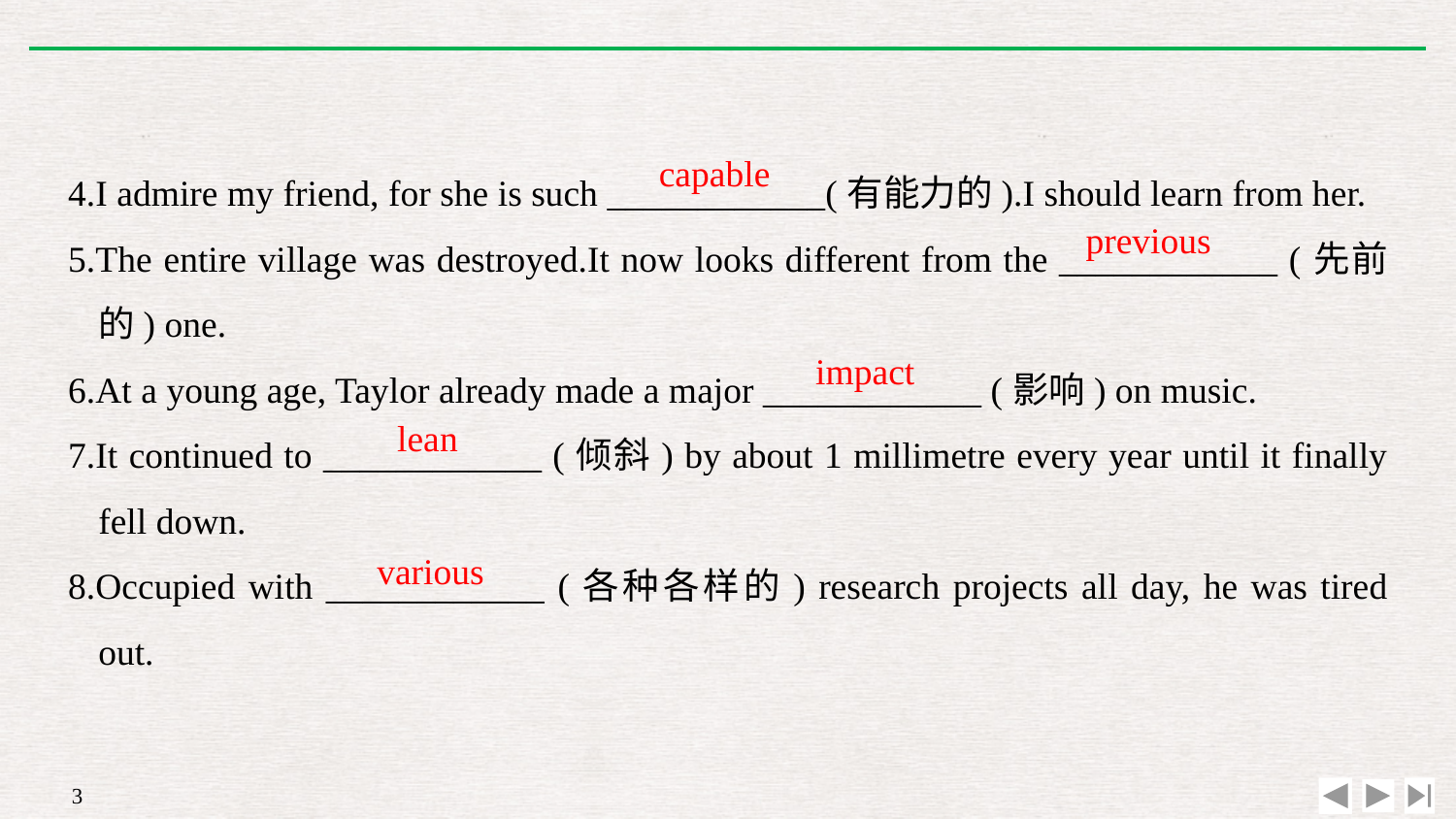

4.I admire my friend, for she is such ____________(有能力的).I should learn from her.
5.The entire village was destroyed.It now looks different from the ____________ (先前的) one.
6.At a young age, Taylor already made a major ____________ (影响) on music.
7.It continued to ____________ (倾斜) by about 1 millimetre every year until it finally fell down.
8.Occupied with ____________ (各种各样的) research projects all day, he was tired out.
capable
previous
impact
lean
various